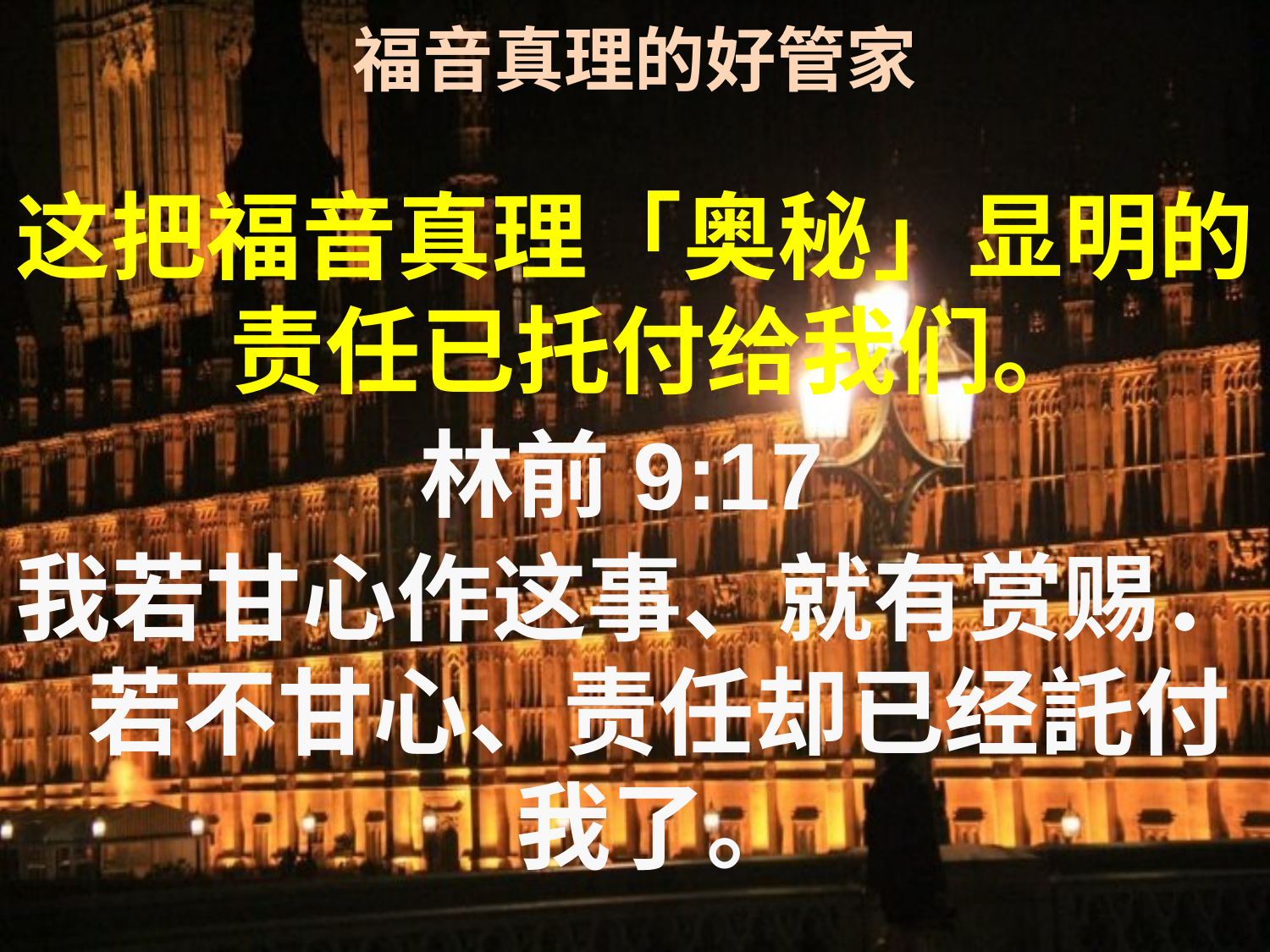

福音真理的好管家
这把福音真理「奥秘」显明的责任已托付给我们。
林前9:17
我若甘心作这事、就有赏赐．若不甘心、责任却已经託付我了。